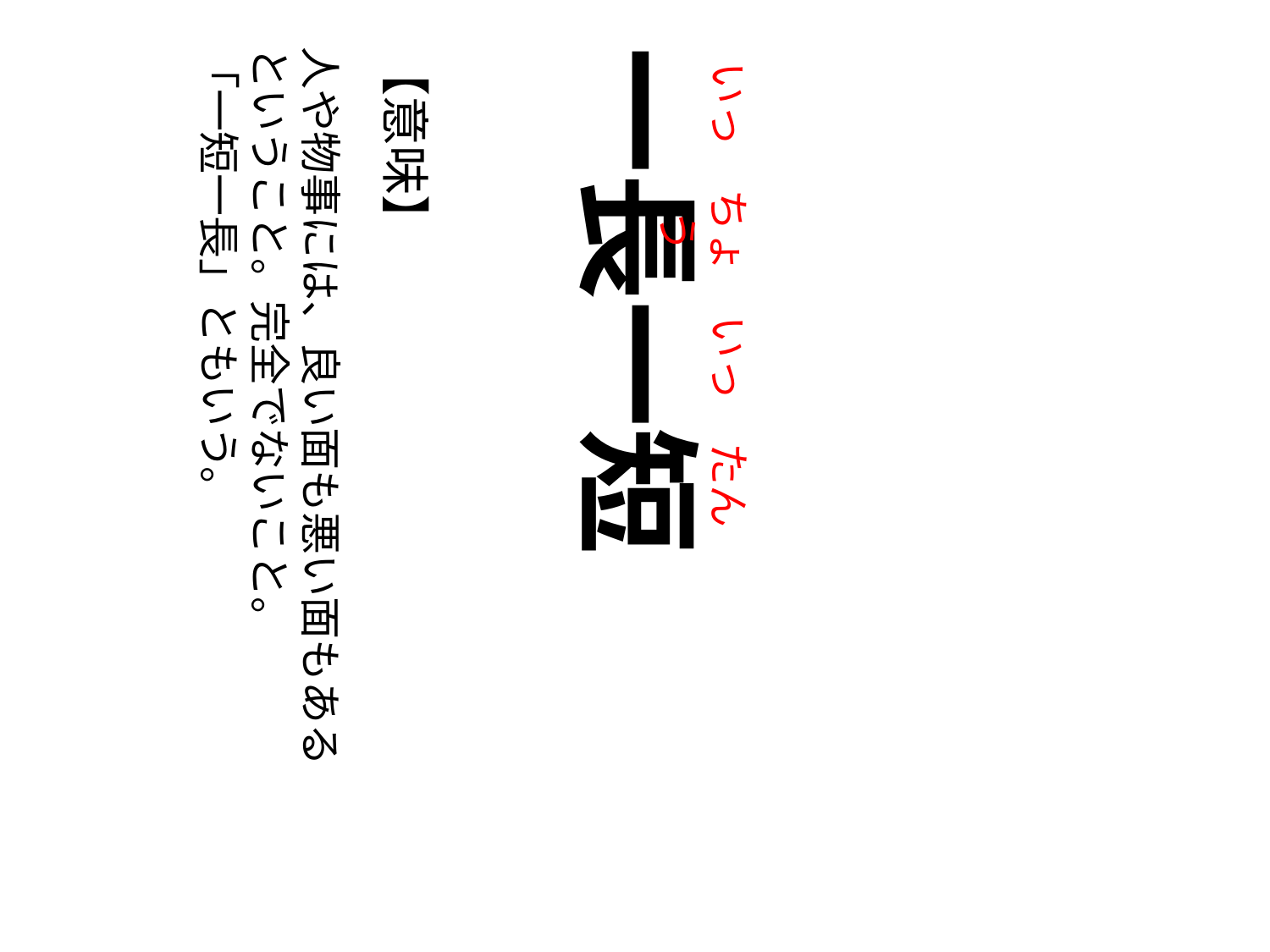

いっ
ちょう
いっ
たん
【意味】

人や物事には、良い面も悪い面もある
ということ。完全でないこと。
「一短一長」ともいう。
一長一短